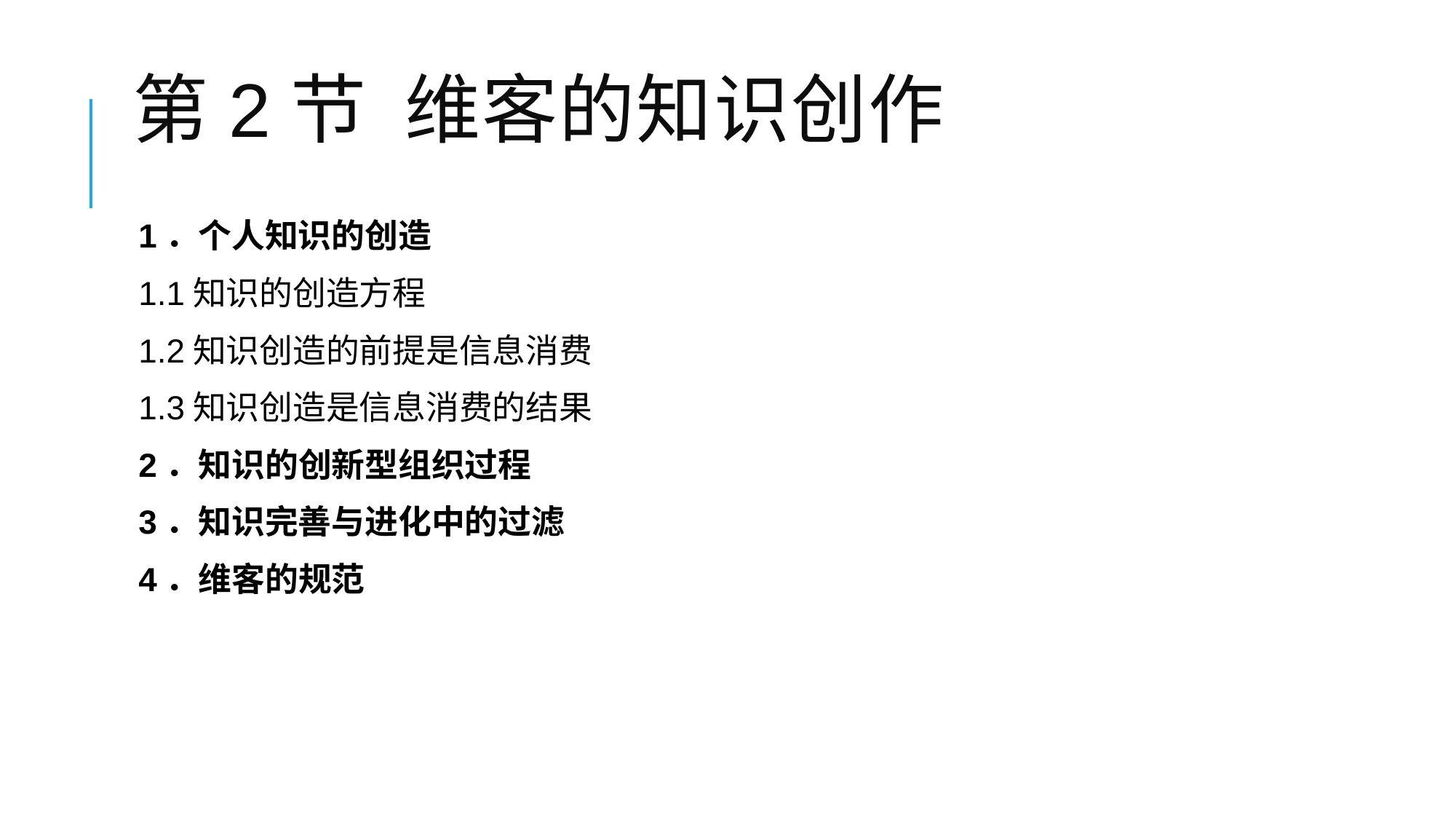

# 第2节  维客的知识创作
1．个人知识的创造
1.1知识的创造方程
1.2知识创造的前提是信息消费
1.3知识创造是信息消费的结果
2．知识的创新型组织过程
3．知识完善与进化中的过滤
4．维客的规范